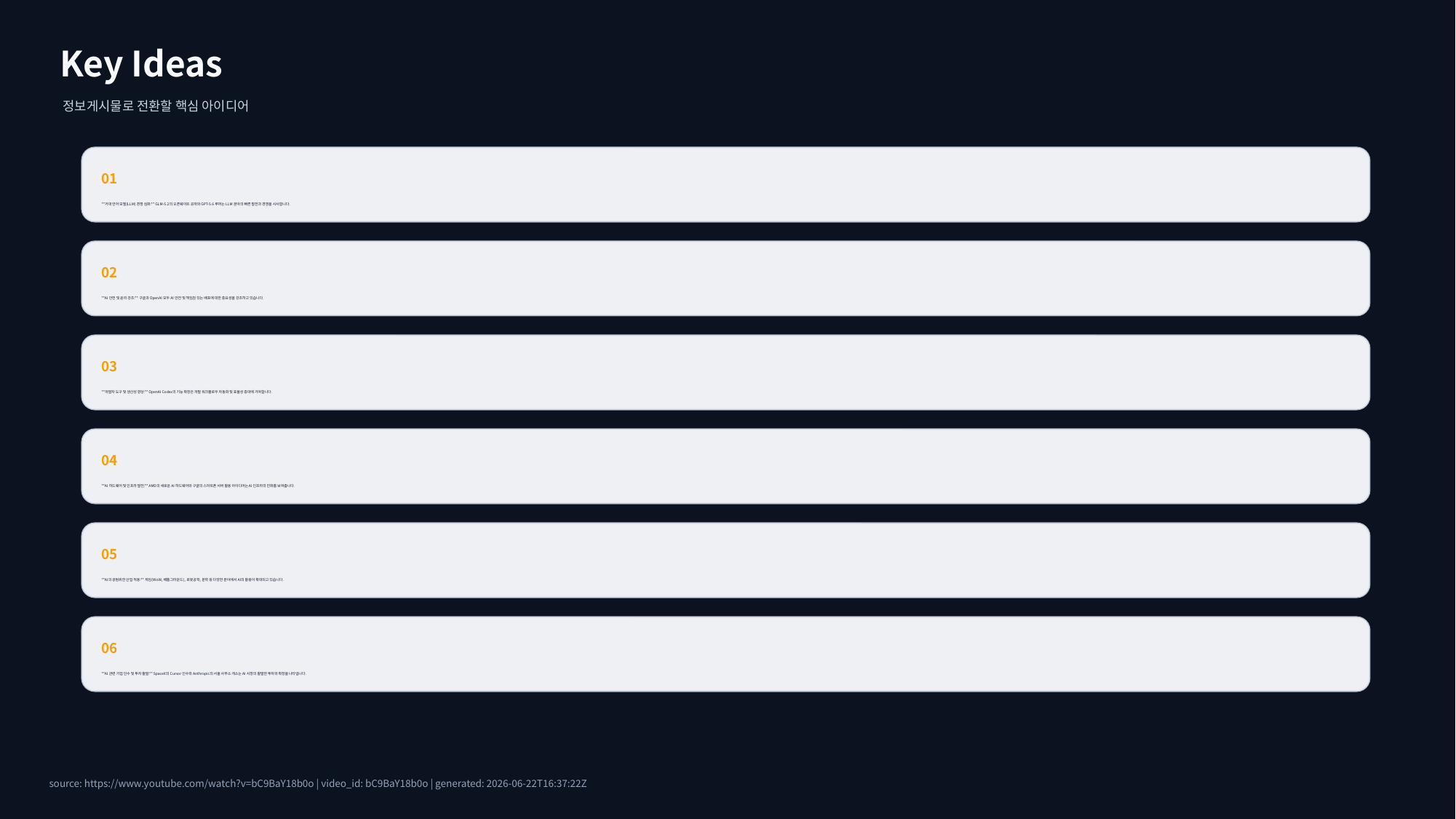

Key Ideas
정보게시물로 전환할 핵심 아이디어

01
**거대 언어 모델(LLM) 경쟁 심화:** GLM-5.2의 오픈웨이트 공개와 GPT-5.6 루머는 LLM 분야의 빠른 발전과 경쟁을 시사합니다.

02
**AI 안전 및 윤리 강조:** 구글과 OpenAI 모두 AI 안전 및 책임감 있는 배포에 대한 중요성을 강조하고 있습니다.

03
**개발자 도구 및 생산성 향상:** OpenAI Codex의 기능 확장은 개발 워크플로우 자동화 및 효율성 증대에 기여합니다.

04
**AI 하드웨어 및 인프라 발전:** AMD의 새로운 AI 하드웨어와 구글의 스마트폰 서버 활용 아이디어는 AI 인프라의 진화를 보여줍니다.

05
**AI의 광범위한 산업 적용:** 게임(WoW, 배틀그라운드), 로봇공학, 문학 등 다양한 분야에서 AI의 활용이 확대되고 있습니다.

06
**AI 관련 기업 인수 및 투자 활발:** SpaceX의 Cursor 인수와 Anthropic의 서울 사무소 개소는 AI 시장의 활발한 투자와 확장을 나타냅니다.
source: https://www.youtube.com/watch?v=bC9BaY18b0o | video_id: bC9BaY18b0o | generated: 2026-06-22T16:37:22Z